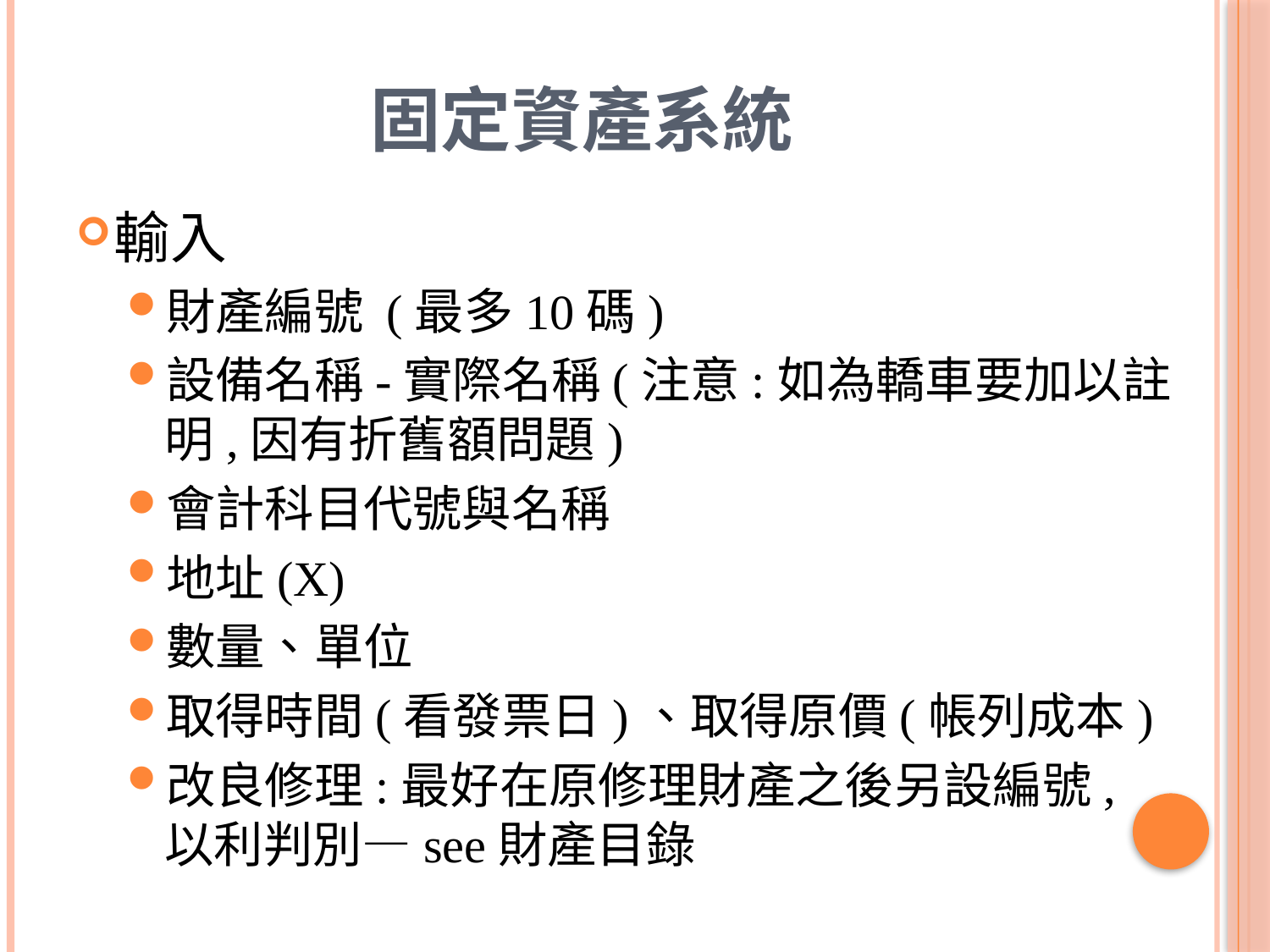

# 固定資產系統
輸入
財產編號 (最多10碼)
設備名稱-實際名稱(注意:如為轎車要加以註明,因有折舊額問題)
會計科目代號與名稱
地址(X)
數量、單位
取得時間(看發票日)、取得原價(帳列成本)
改良修理:最好在原修理財產之後另設編號,以利判別—see財產目錄